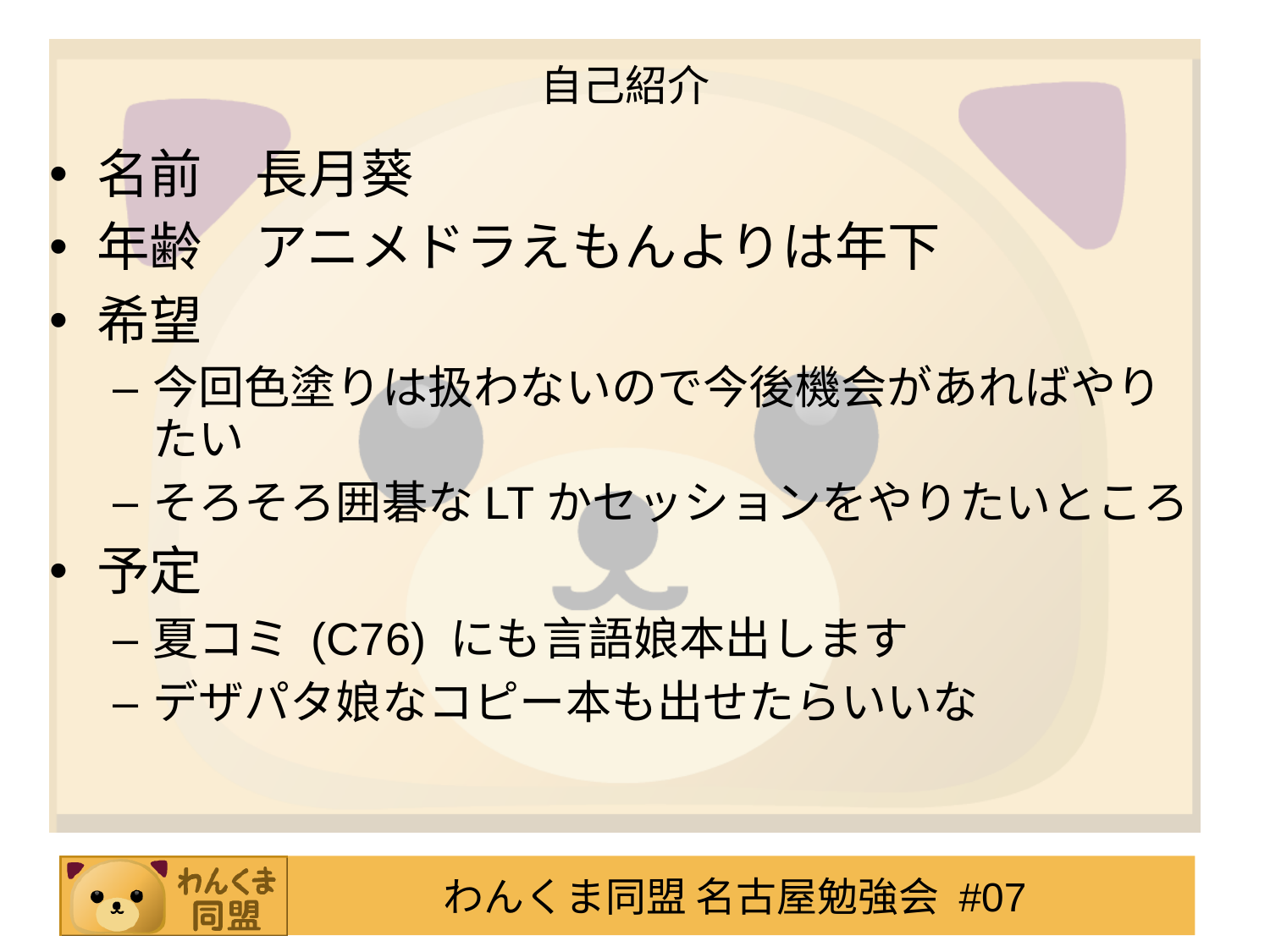

# 自己紹介
名前　長月葵
年齢　アニメドラえもんよりは年下
希望
今回色塗りは扱わないので今後機会があればやりたい
そろそろ囲碁なLTかセッションをやりたいところ
予定
夏コミ (C76) にも言語娘本出します
デザパタ娘なコピー本も出せたらいいな